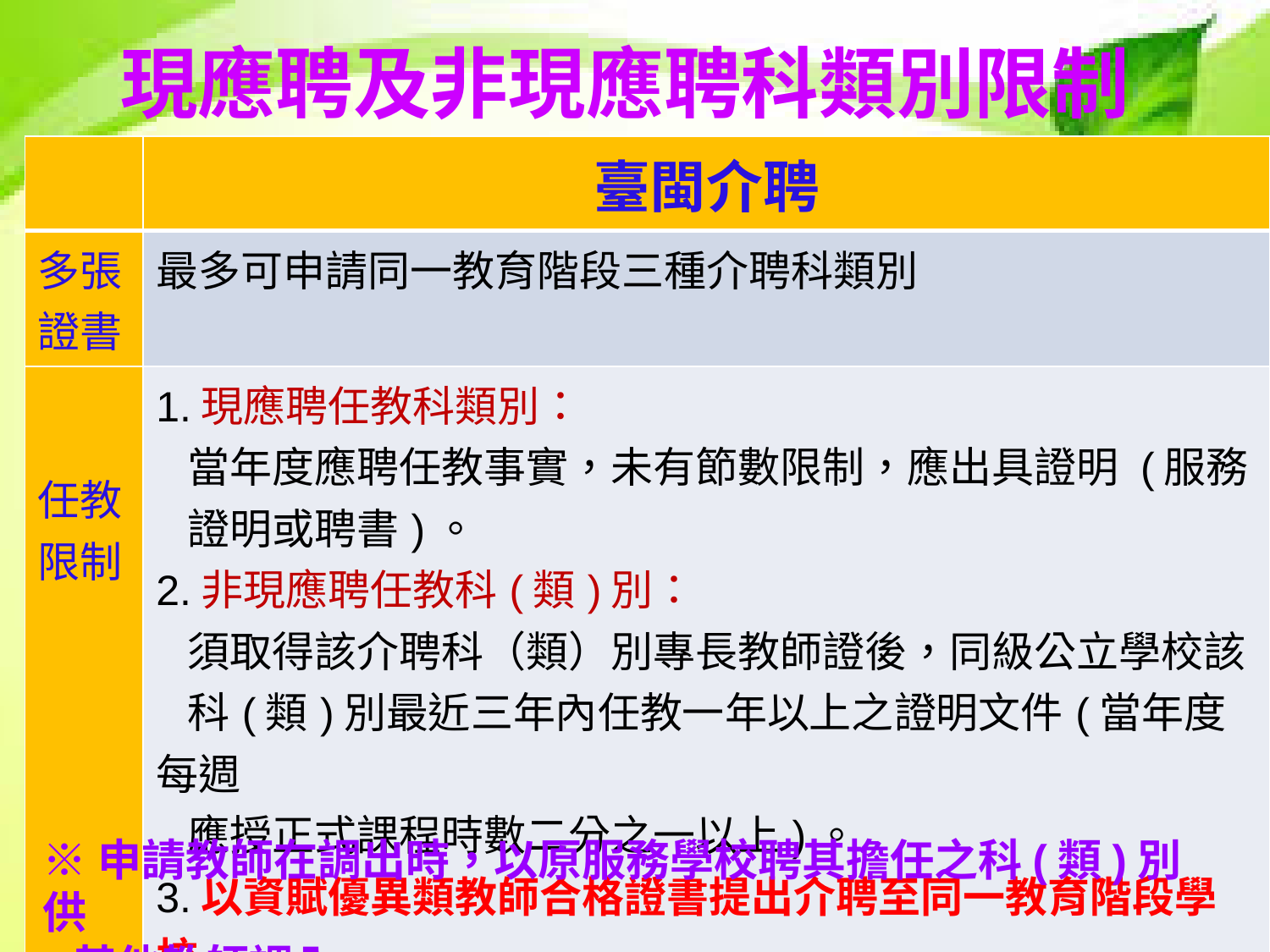

# 現應聘及非現應聘科類別限制
|  | 臺閩介聘 |
| --- | --- |
| 多張證書 | 最多可申請同一教育階段三種介聘科類別 |
| 任教限制 | 1.現應聘任教科類別： 當年度應聘任教事實，未有節數限制，應出具證明 (服務 證明或聘書)。 2.非現應聘任教科(類)別： 須取得該介聘科（類）別專長教師證後，同級公立學校該 科(類)別最近三年內任教一年以上之證明文件(當年度每週 應授正式課程時數二分之一以上)。 3.以資賦優異類教師合格證書提出介聘至同一教育階段學校 資優班，得免提出最近三年內任教一年以上之證明文件。 |
※申請教師在調出時，以原服務學校聘其擔任之科(類)別供
  其他教師調入。